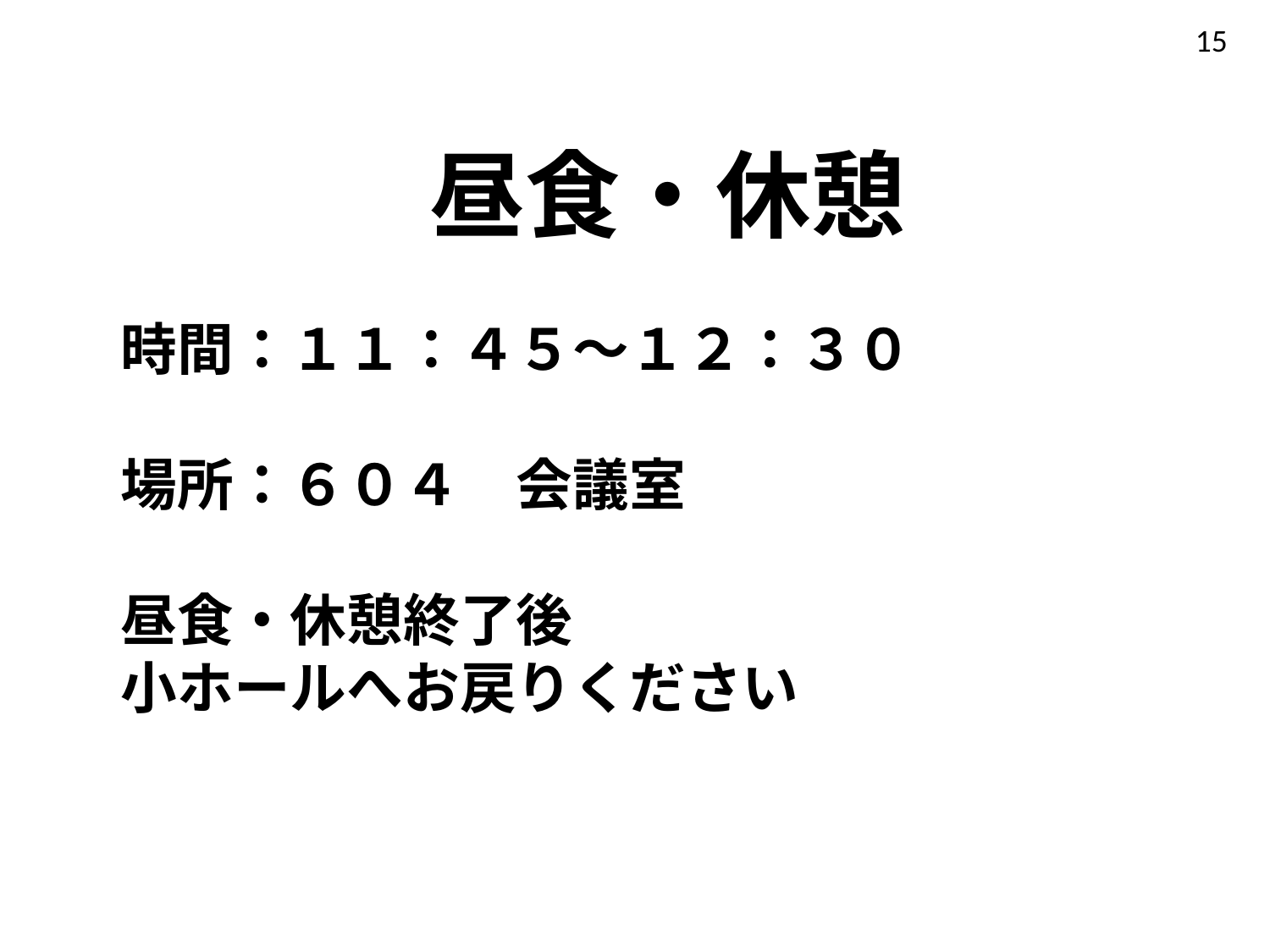

15
  昼食・休憩
時間：１１：４５〜１２：３０

場所：６０４　会議室

昼食・休憩終了後
小ホールへお戻りください